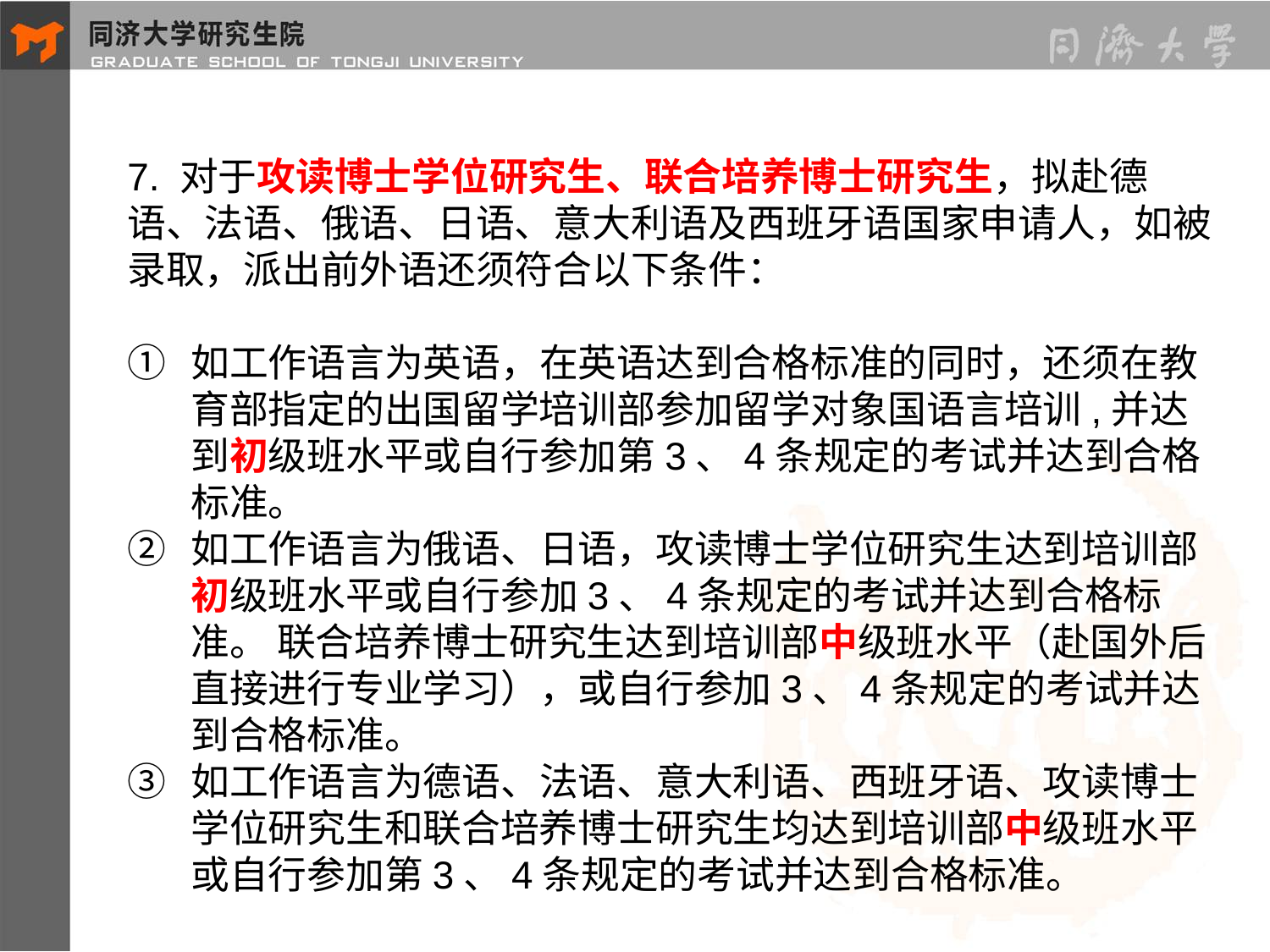

7. 对于攻读博士学位研究生、联合培养博士研究生，拟赴德语、法语、俄语、日语、意大利语及西班牙语国家申请人，如被录取，派出前外语还须符合以下条件：

如工作语言为英语，在英语达到合格标准的同时，还须在教育部指定的出国留学培训部参加留学对象国语言培训,并达到初级班水平或自行参加第3、4条规定的考试并达到合格标准。
如工作语言为俄语、日语，攻读博士学位研究生达到培训部初级班水平或自行参加3、4条规定的考试并达到合格标准。 联合培养博士研究生达到培训部中级班水平（赴国外后直接进行专业学习），或自行参加3、4条规定的考试并达到合格标准。
如工作语言为德语、法语、意大利语、西班牙语、攻读博士学位研究生和联合培养博士研究生均达到培训部中级班水平或自行参加第3、4条规定的考试并达到合格标准。
20